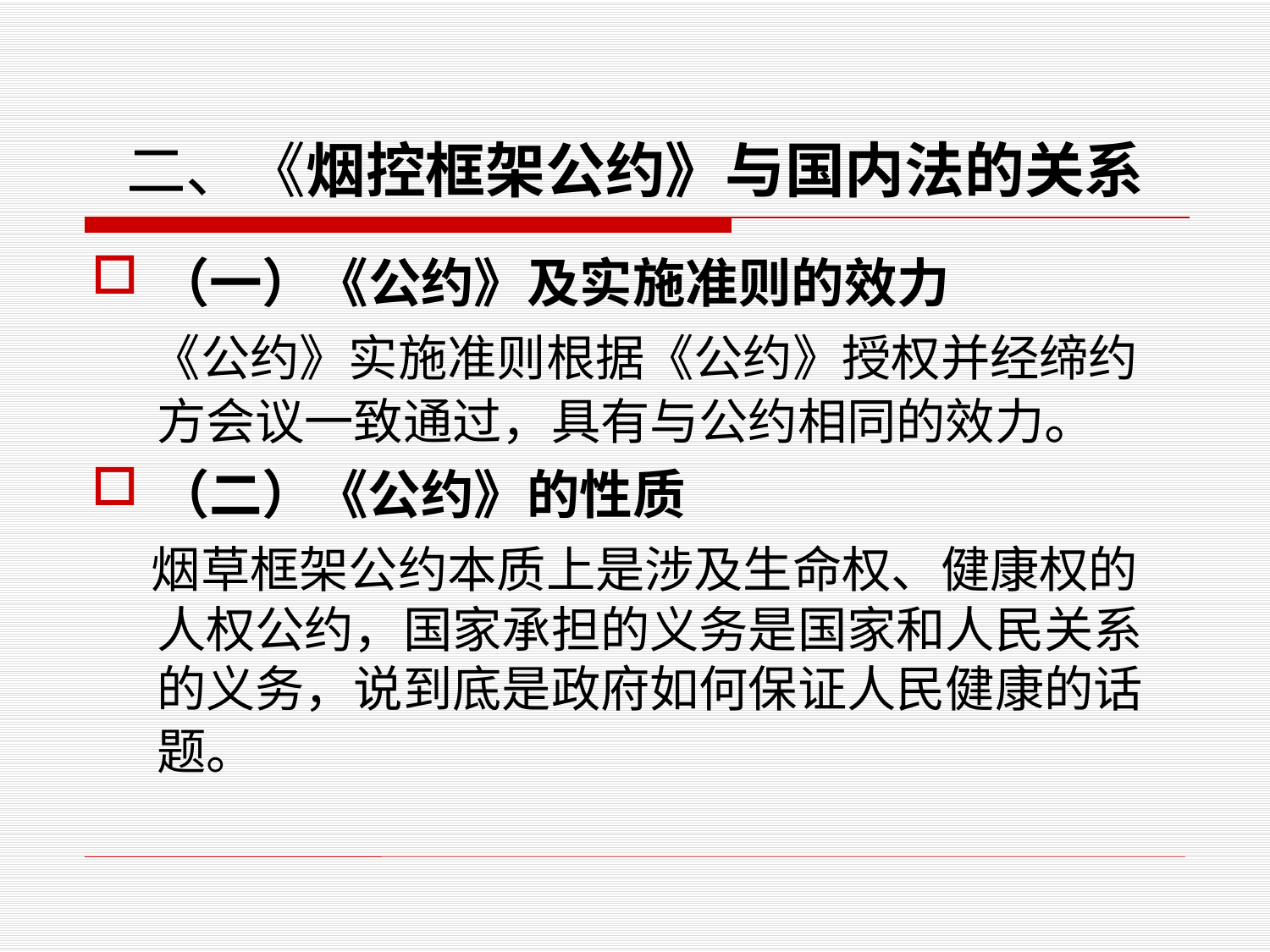

# 二、《烟控框架公约》与国内法的关系
（一）《公约》及实施准则的效力
    《公约》实施准则根据《公约》授权并经缔约方会议一致通过，具有与公约相同的效力。
（二）《公约》的性质
    烟草框架公约本质上是涉及生命权、健康权的人权公约，国家承担的义务是国家和人民关系的义务，说到底是政府如何保证人民健康的话题。